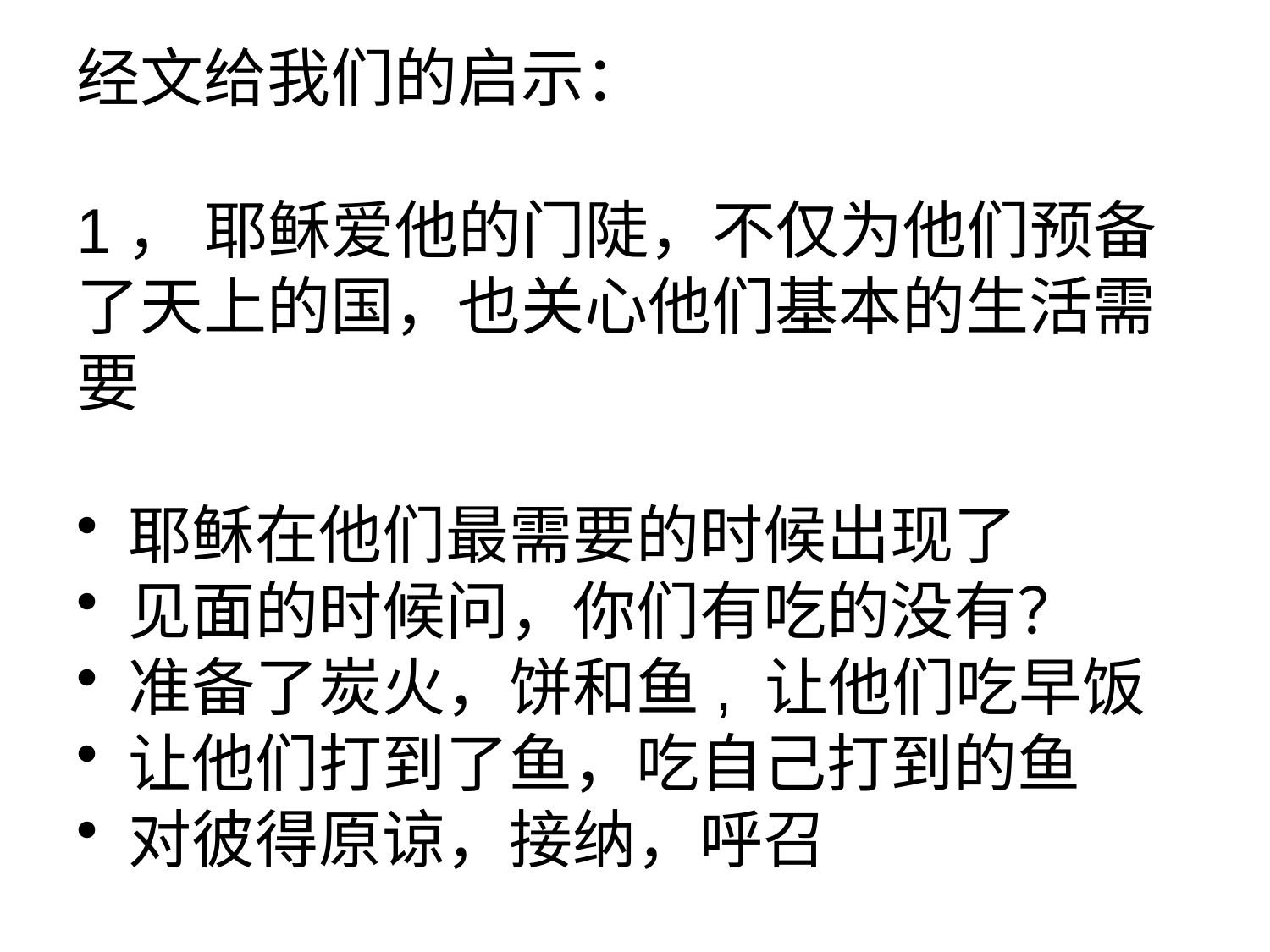

经文给我们的启示：

1， 耶稣爱他的门陡，不仅为他们预备了天上的国，也关心他们基本的生活需要
 耶稣在他们最需要的时候出现了
 见面的时候问，你们有吃的没有？
 准备了炭火，饼和鱼, 让他们吃早饭
 让他们打到了鱼，吃自己打到的鱼
 对彼得原谅，接纳，呼召